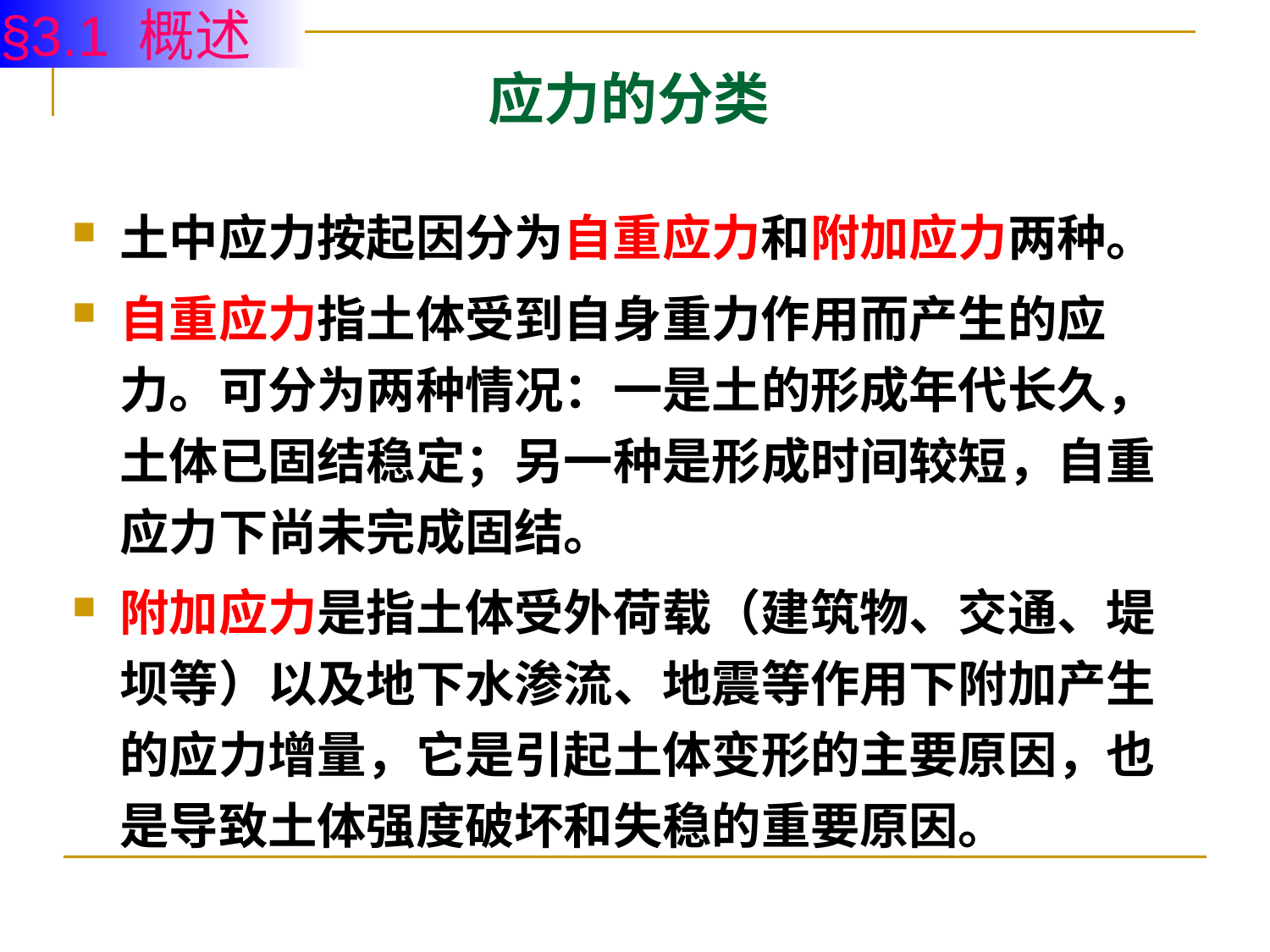

§3.1 概述
# 应力的分类
土中应力按起因分为自重应力和附加应力两种。
自重应力指土体受到自身重力作用而产生的应力。可分为两种情况：一是土的形成年代长久，土体已固结稳定；另一种是形成时间较短，自重应力下尚未完成固结。
附加应力是指土体受外荷载（建筑物、交通、堤坝等）以及地下水渗流、地震等作用下附加产生的应力增量，它是引起土体变形的主要原因，也是导致土体强度破坏和失稳的重要原因。